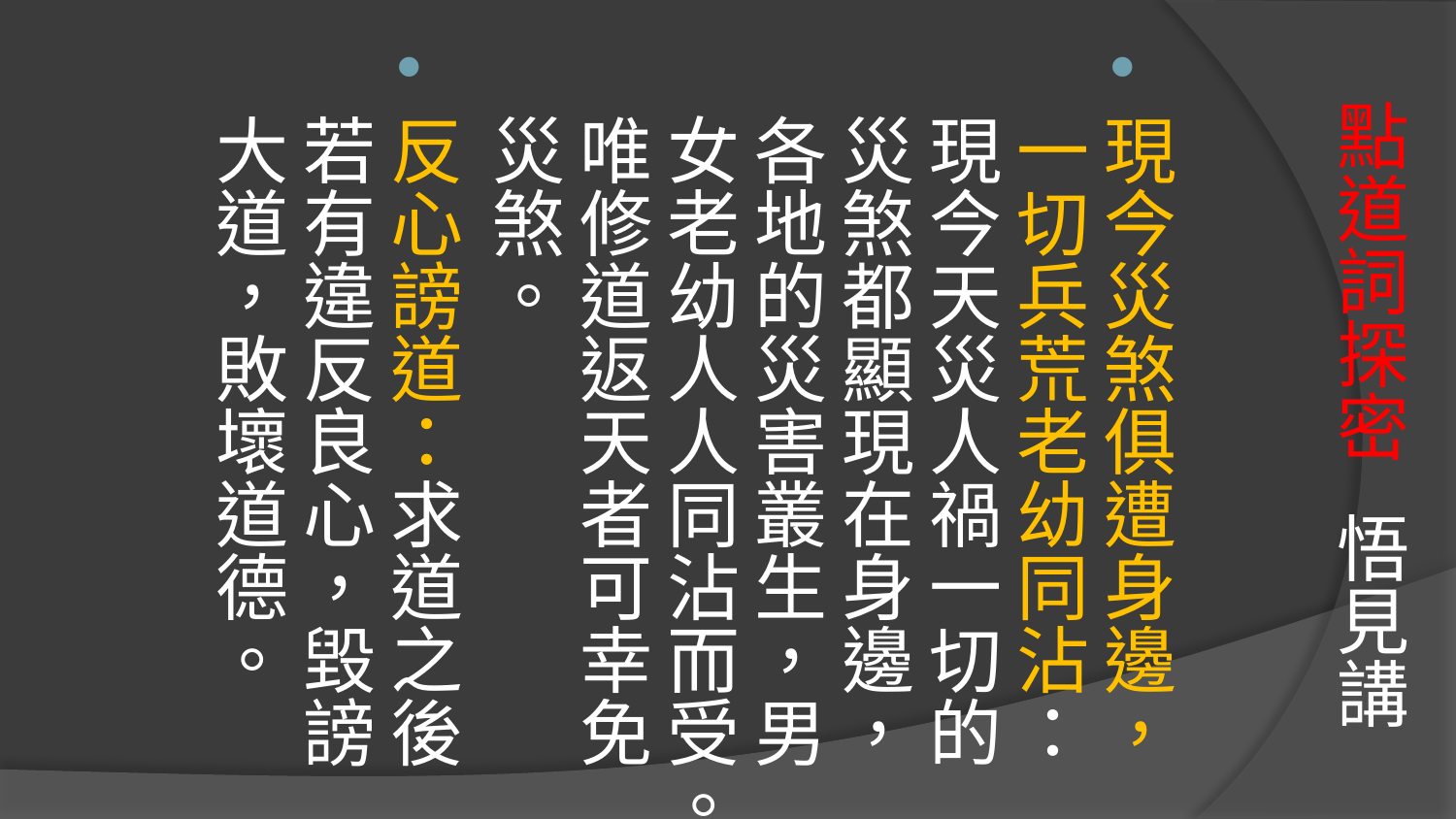

現今災煞俱遭身邊，一切兵荒老幼同沾：
現今天災人禍一切的災煞都顯現在身邊，各地的災害叢生，男女老幼人人同沾而受。唯修道返天者可幸免災煞。
反心謗道：求道之後若有違反良心，毀謗大道，敗壞道德。

# 點道詞探密   悟見講